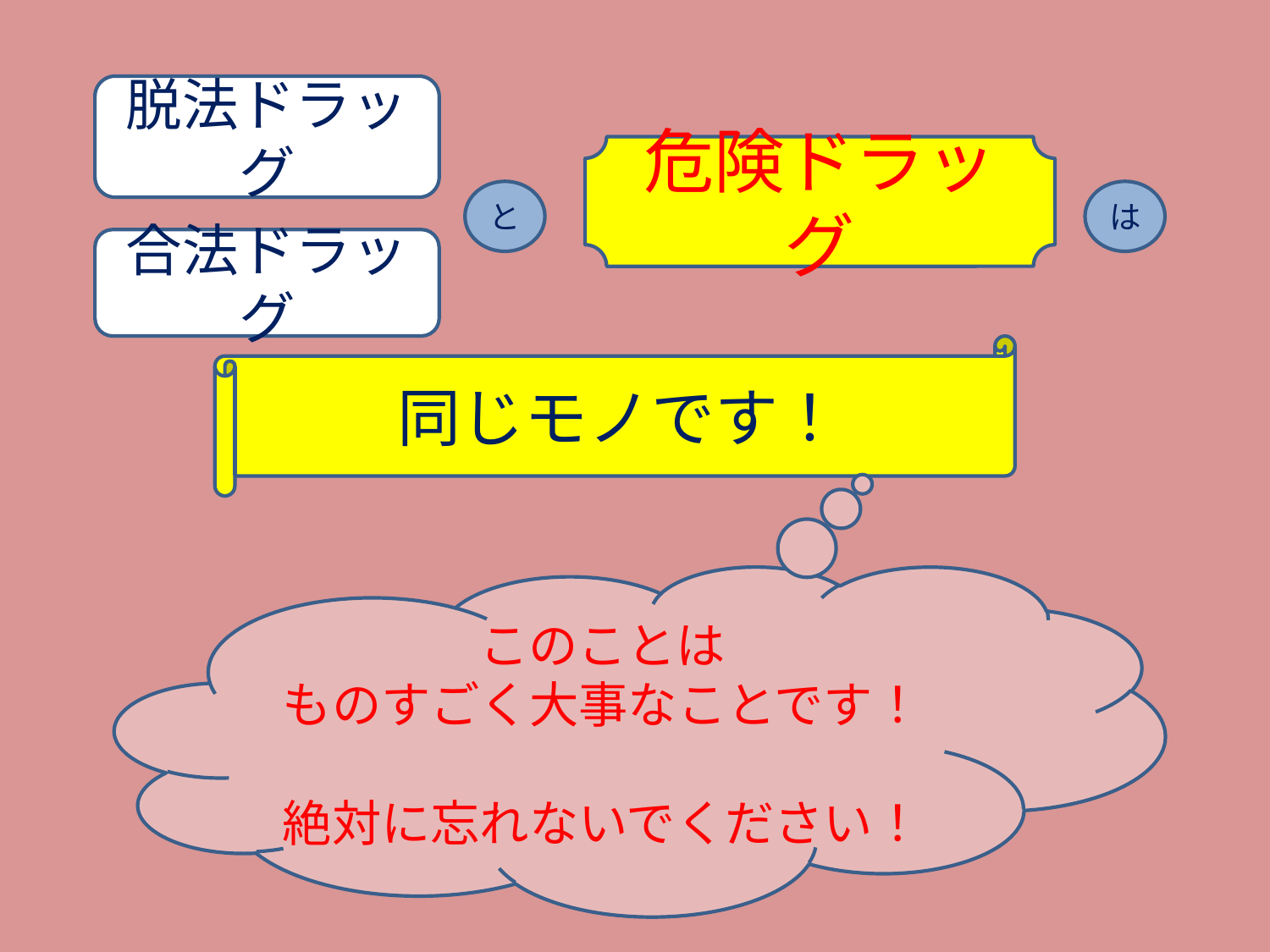

脱法ドラッグ
危険ドラッグ
と
は
合法ドラッグ
同じモノです！
このことは
ものすごく大事なことです！

絶対に忘れないでください！